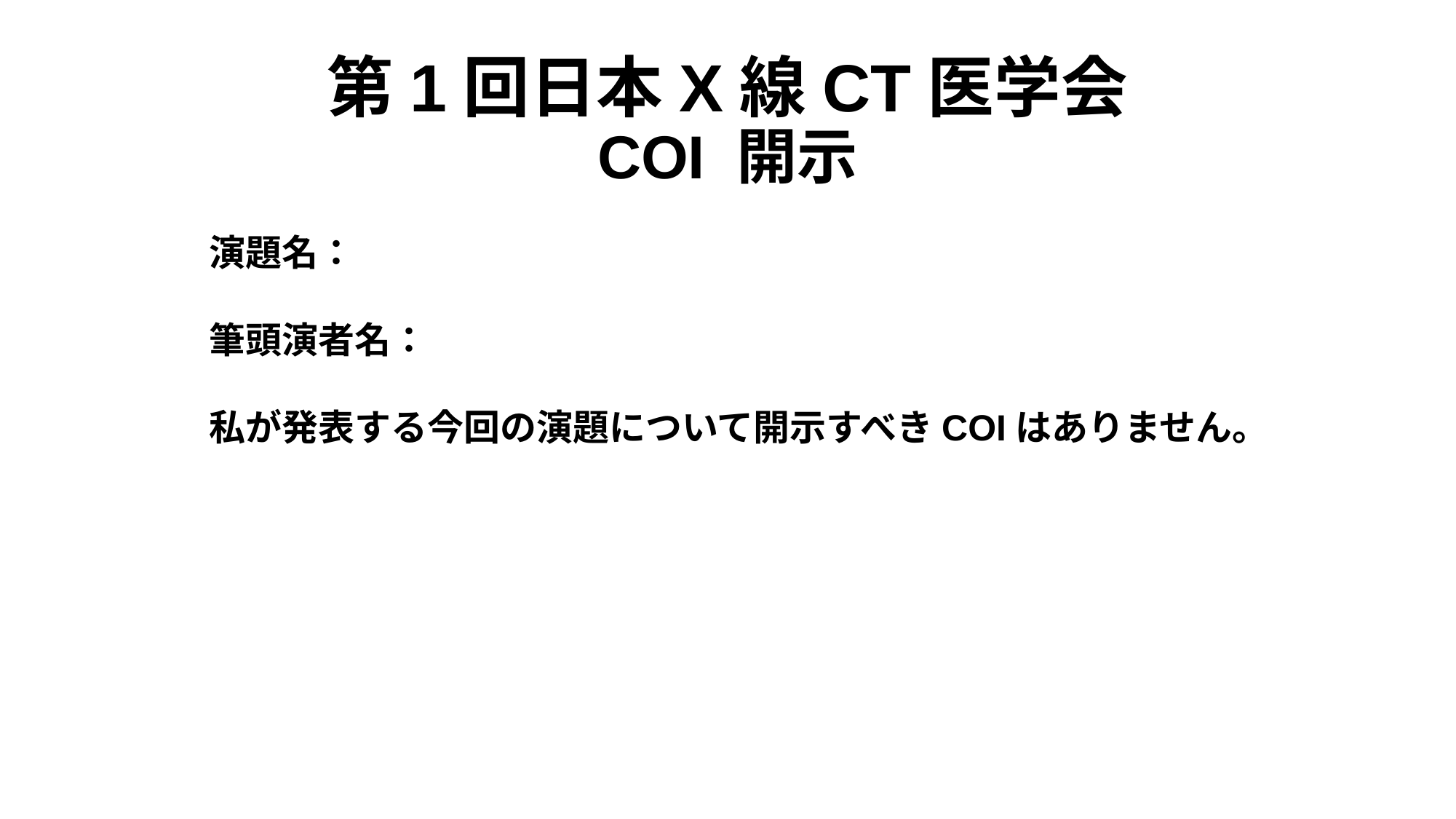

# 第1回日本X線CT医学会 COI 開示
演題名：

筆頭演者名：

私が発表する今回の演題について開示すべきCOIはありません。